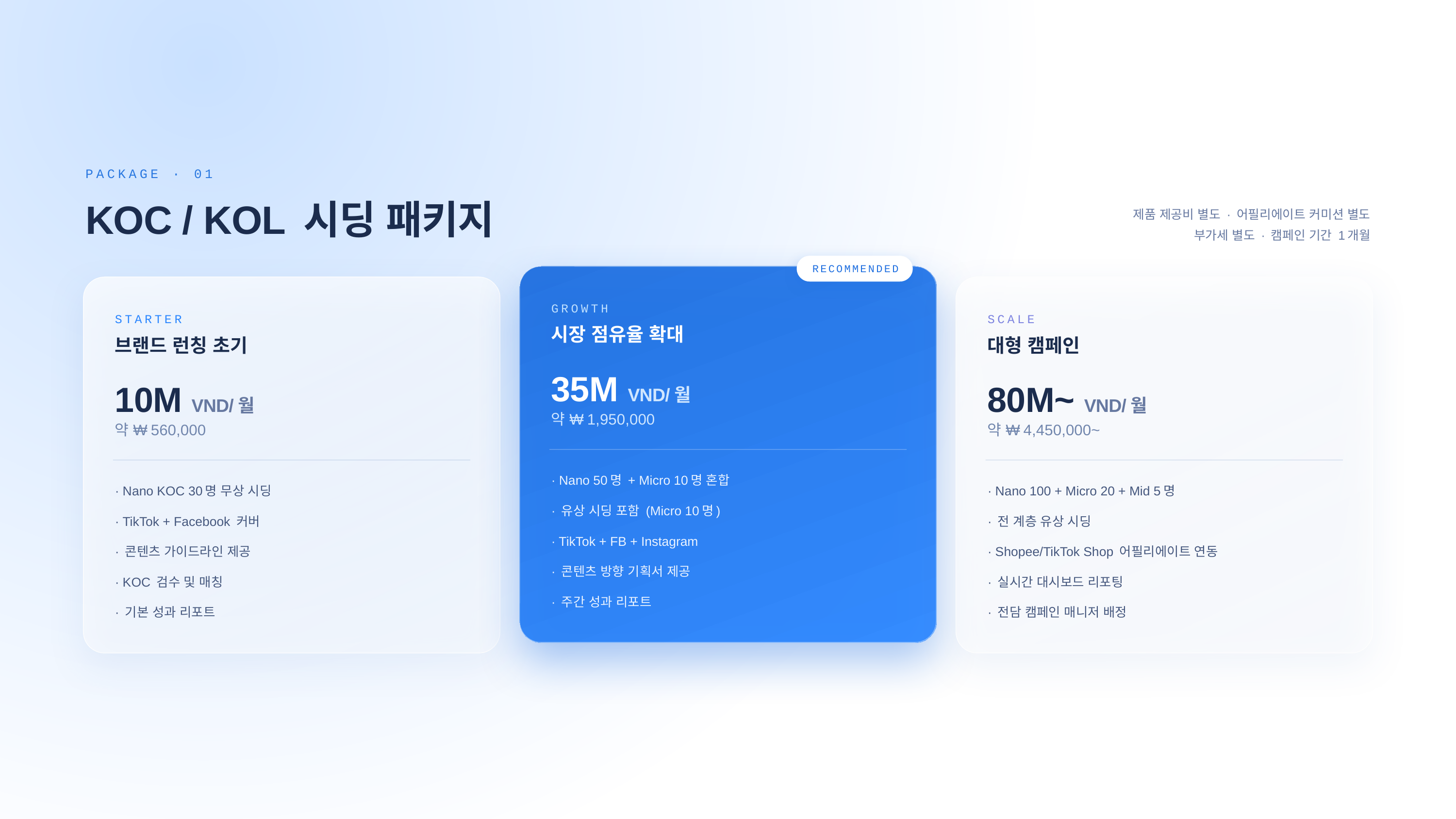

PACKAGE · 01
KOC / KOL 시딩 패키지
제품 제공비 별도 · 어필리에이트 커미션 별도 부가세 별도 · 캠페인 기간 1개월

RECOMMENDED

GROWTH
STARTER
SCALE
시장 점유율 확대
브랜드 런칭 초기
대형 캠페인
35M VND/월
10M VND/월
80M~ VND/월
약 ₩1,950,000
약 ₩560,000
약 ₩4,450,000~

· Nano 50명 + Micro 10명 혼합
· Nano KOC 30명 무상 시딩
· Nano 100 + Micro 20 + Mid 5명
· 유상 시딩 포함 (Micro 10명)
· TikTok + Facebook 커버
· 전 계층 유상 시딩
· TikTok + FB + Instagram
· 콘텐츠 가이드라인 제공
· Shopee/TikTok Shop 어필리에이트 연동
· 콘텐츠 방향 기획서 제공
· KOC 검수 및 매칭
· 실시간 대시보드 리포팅
· 주간 성과 리포트
· 기본 성과 리포트
· 전담 캠페인 매니저 배정